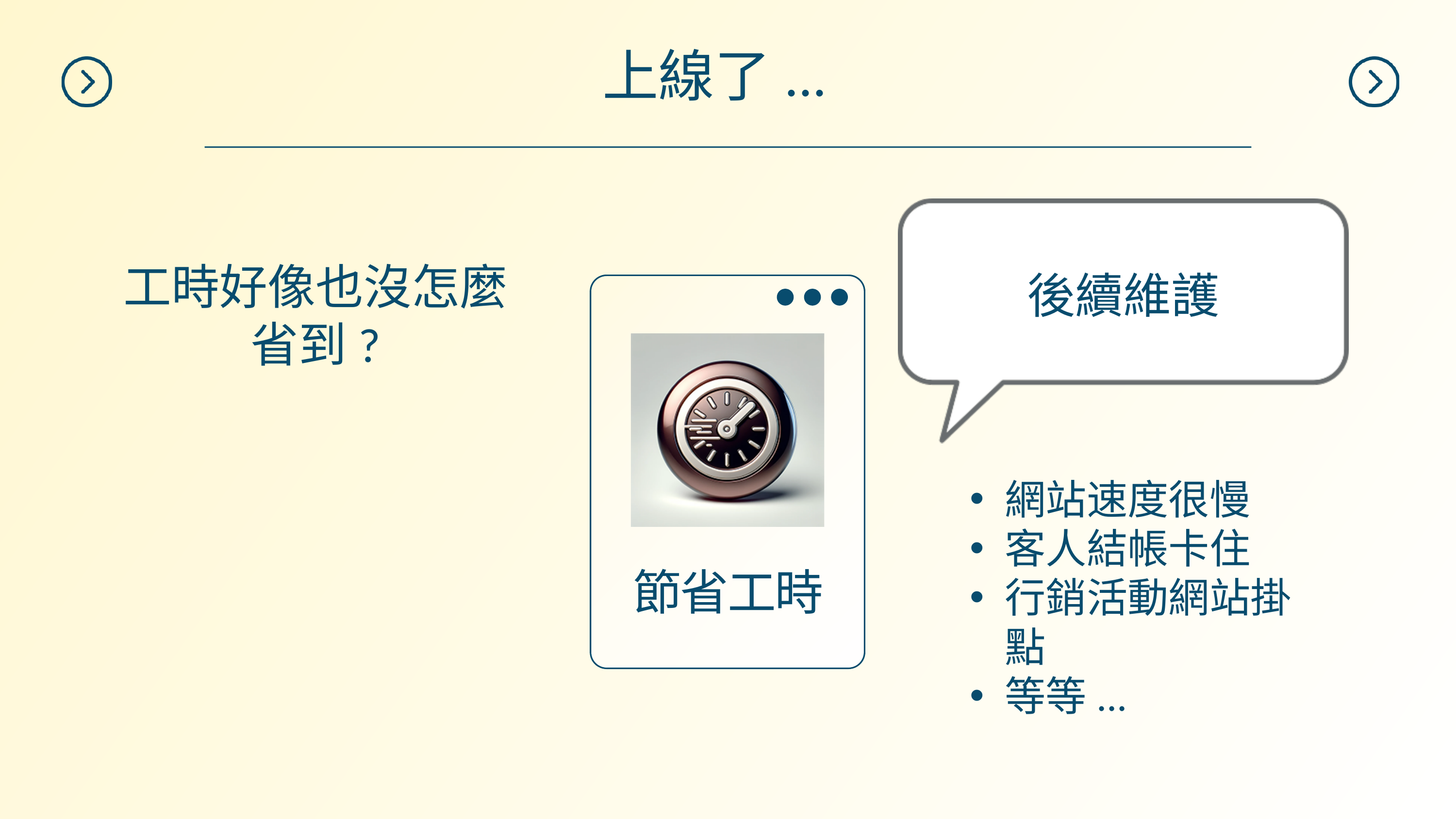

上線了...

工時好像也沒怎麼省到?
後續維護

網站速度很慢
客人結帳卡住
行銷活動網站掛點
等等...
節省工時